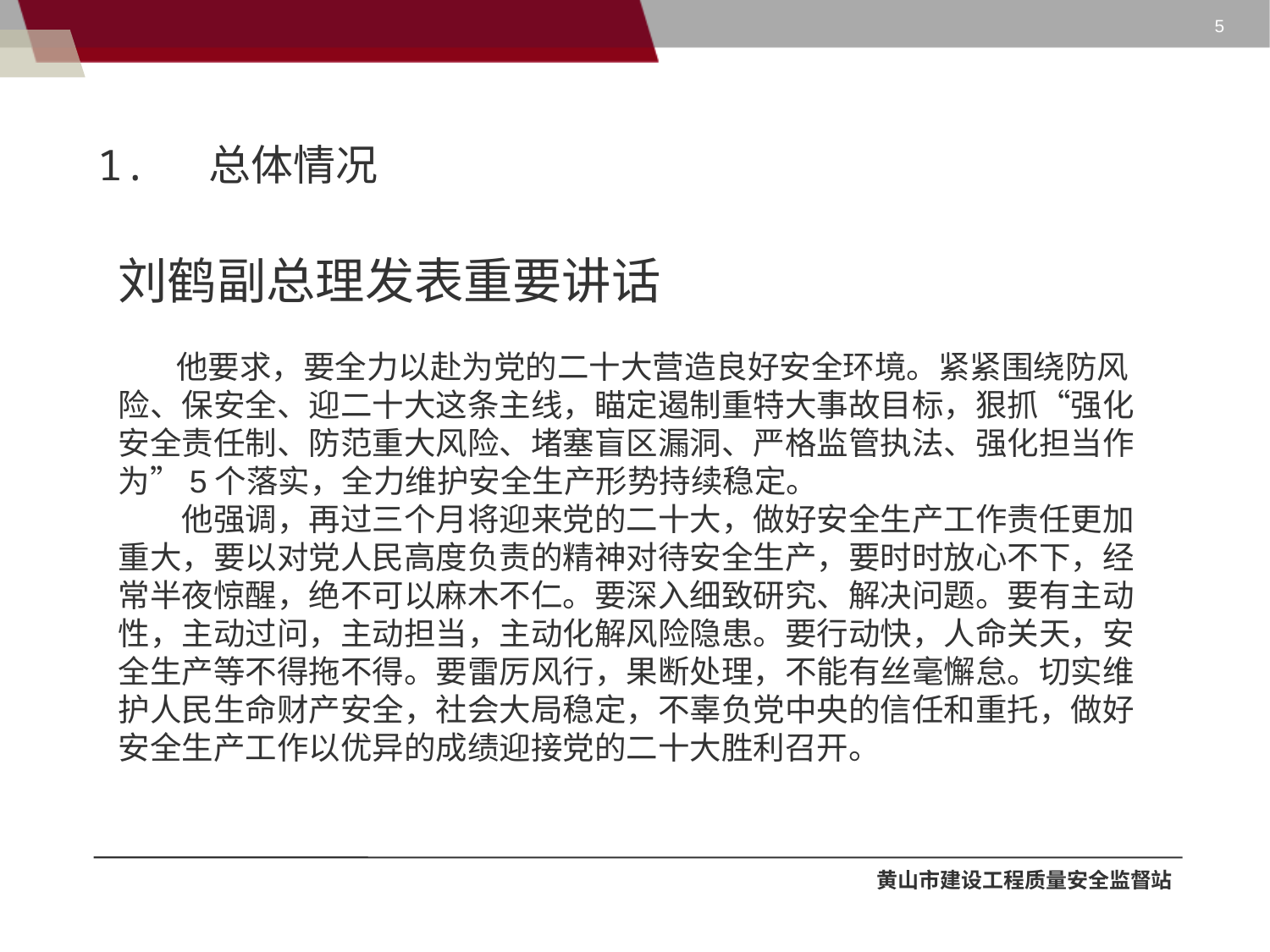

5

1.  总体情况
刘鹤副总理发表重要讲话

       他要求，要全力以赴为党的二十大营造良好安全环境。紧紧围绕防风险、保安全、迎二十大这条主线，瞄定遏制重特大事故目标，狠抓“强化安全责任制、防范重大风险、堵塞盲区漏洞、严格监管执法、强化担当作为”5个落实，全力维护安全生产形势持续稳定。
　　他强调，再过三个月将迎来党的二十大，做好安全生产工作责任更加重大，要以对党人民高度负责的精神对待安全生产，要时时放心不下，经常半夜惊醒，绝不可以麻木不仁。要深入细致研究、解决问题。要有主动性，主动过问，主动担当，主动化解风险隐患。要行动快，人命关天，安全生产等不得拖不得。要雷厉风行，果断处理，不能有丝毫懈怠。切实维护人民生命财产安全，社会大局稳定，不辜负党中央的信任和重托，做好安全生产工作以优异的成绩迎接党的二十大胜利召开。